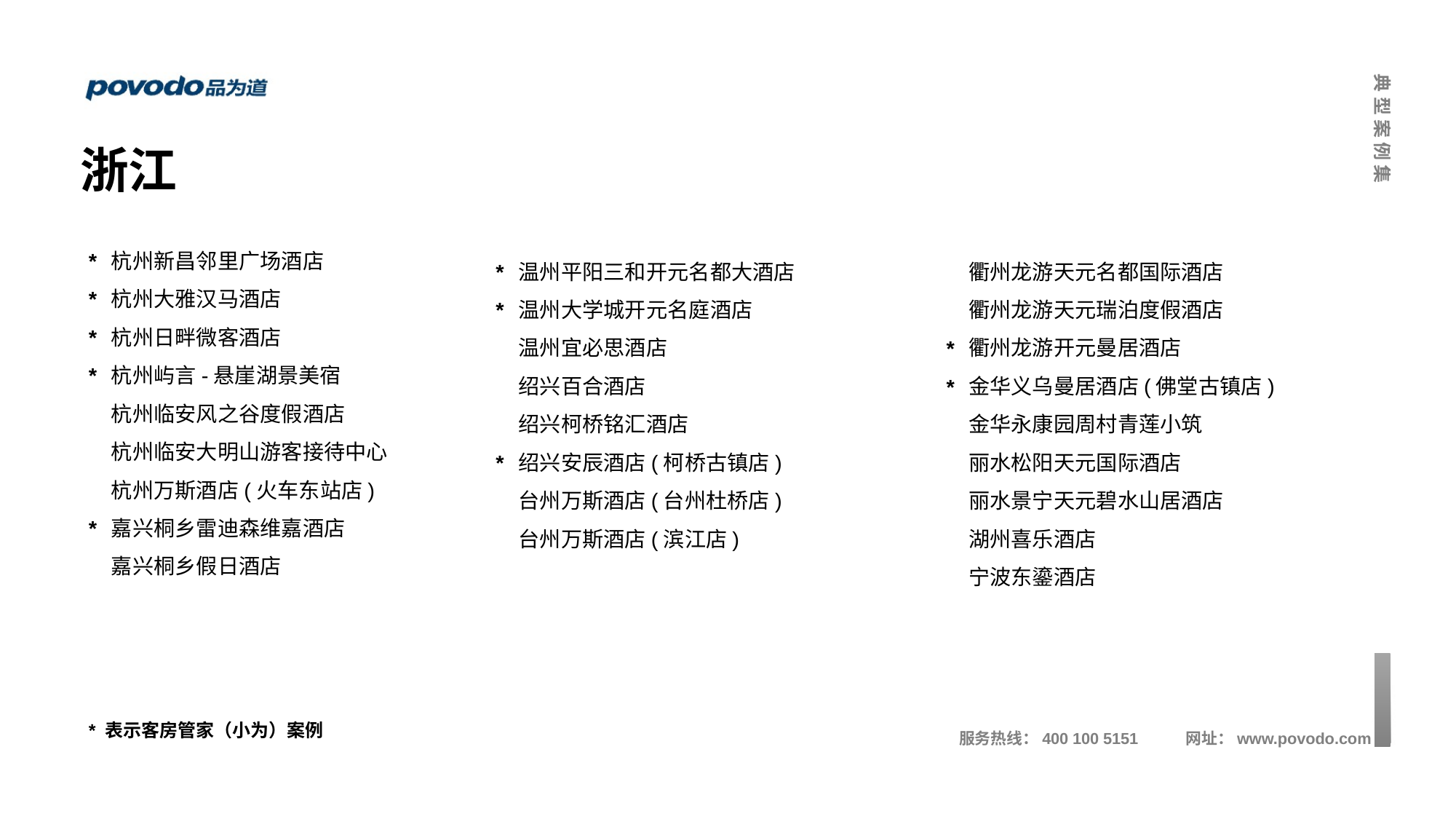

浙江
*
*
*
*

*
杭州新昌邻里广场酒店
杭州大雅汉马酒店
杭州日畔微客酒店
杭州屿言-悬崖湖景美宿
杭州临安风之谷度假酒店
杭州临安大明山游客接待中心
杭州万斯酒店(火车东站店)
嘉兴桐乡雷迪森维嘉酒店
嘉兴桐乡假日酒店
*
*

*
温州平阳三和开元名都大酒店
温州大学城开元名庭酒店
温州宜必思酒店
绍兴百合酒店
绍兴柯桥铭汇酒店
绍兴安辰酒店(柯桥古镇店)
台州万斯酒店(台州杜桥店)
台州万斯酒店(滨江店)
衢州龙游天元名都国际酒店
衢州龙游天元瑞泊度假酒店
衢州龙游开元曼居酒店
金华义乌曼居酒店(佛堂古镇店)
金华永康园周村青莲小筑
丽水松阳天元国际酒店
丽水景宁天元碧水山居酒店
湖州喜乐酒店
宁波东鎏酒店
*
*